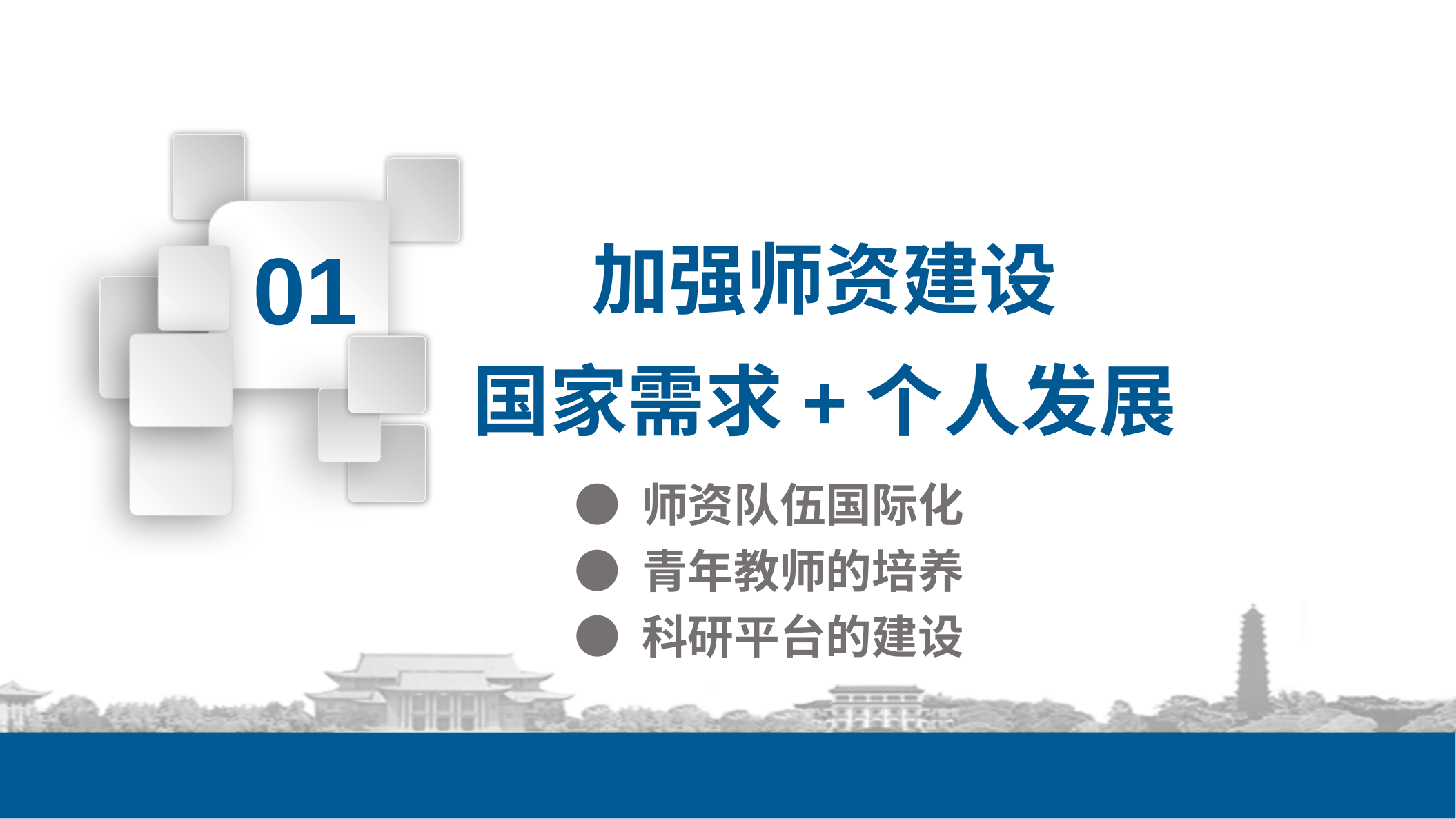

加强师资建设
国家需求+个人发展
01

● 师资队伍国际化
● 青年教师的培养
● 科研平台的建设